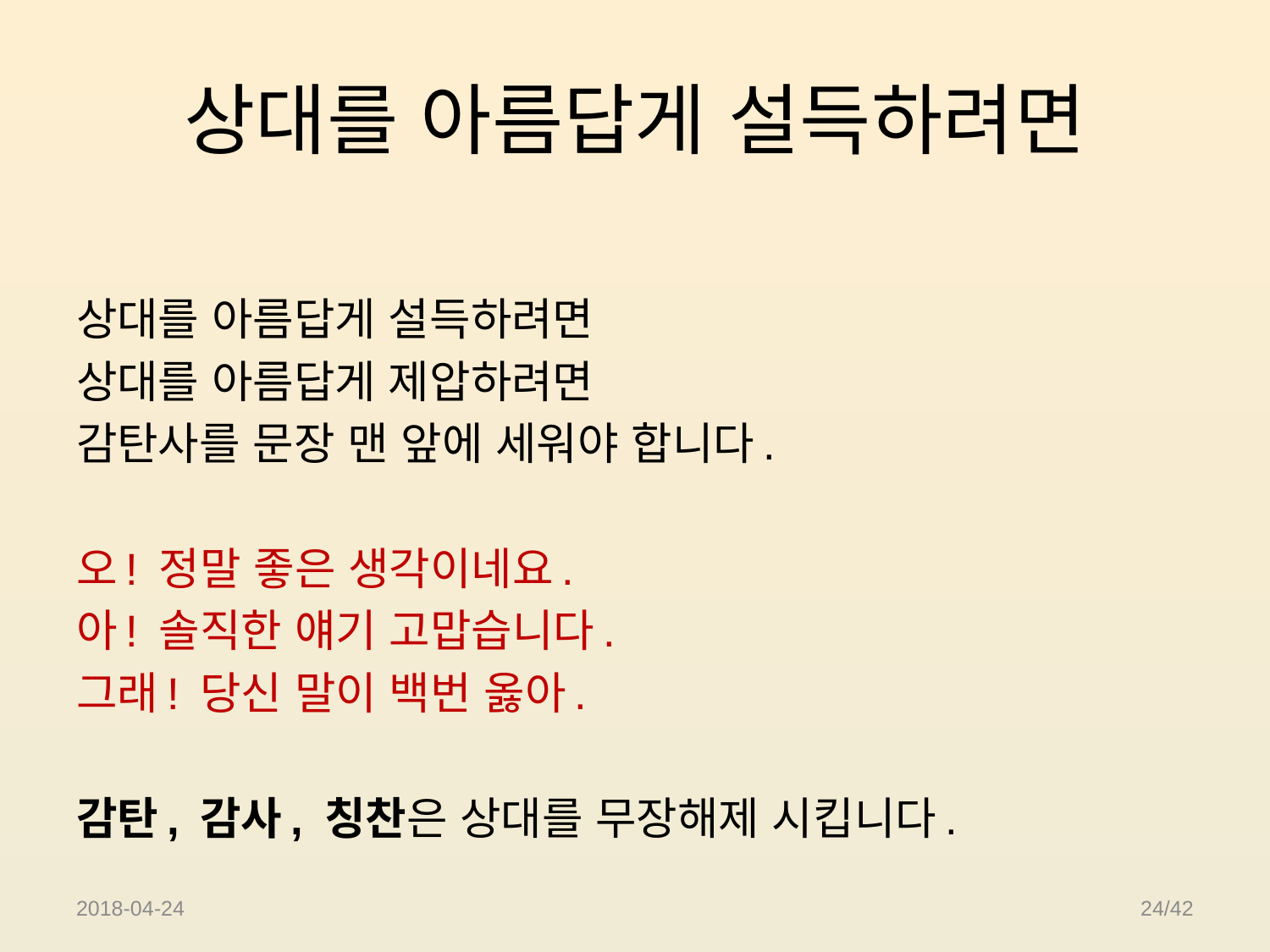

# 상대를 아름답게 설득하려면

상대를 아름답게 설득하려면
상대를 아름답게 제압하려면
감탄사를 문장 맨 앞에 세워야 합니다.

오! 정말 좋은 생각이네요.
아! 솔직한 얘기 고맙습니다.
그래! 당신 말이 백번 옳아.

감탄, 감사, 칭찬은 상대를 무장해제 시킵니다.
2018-04-24
24/42